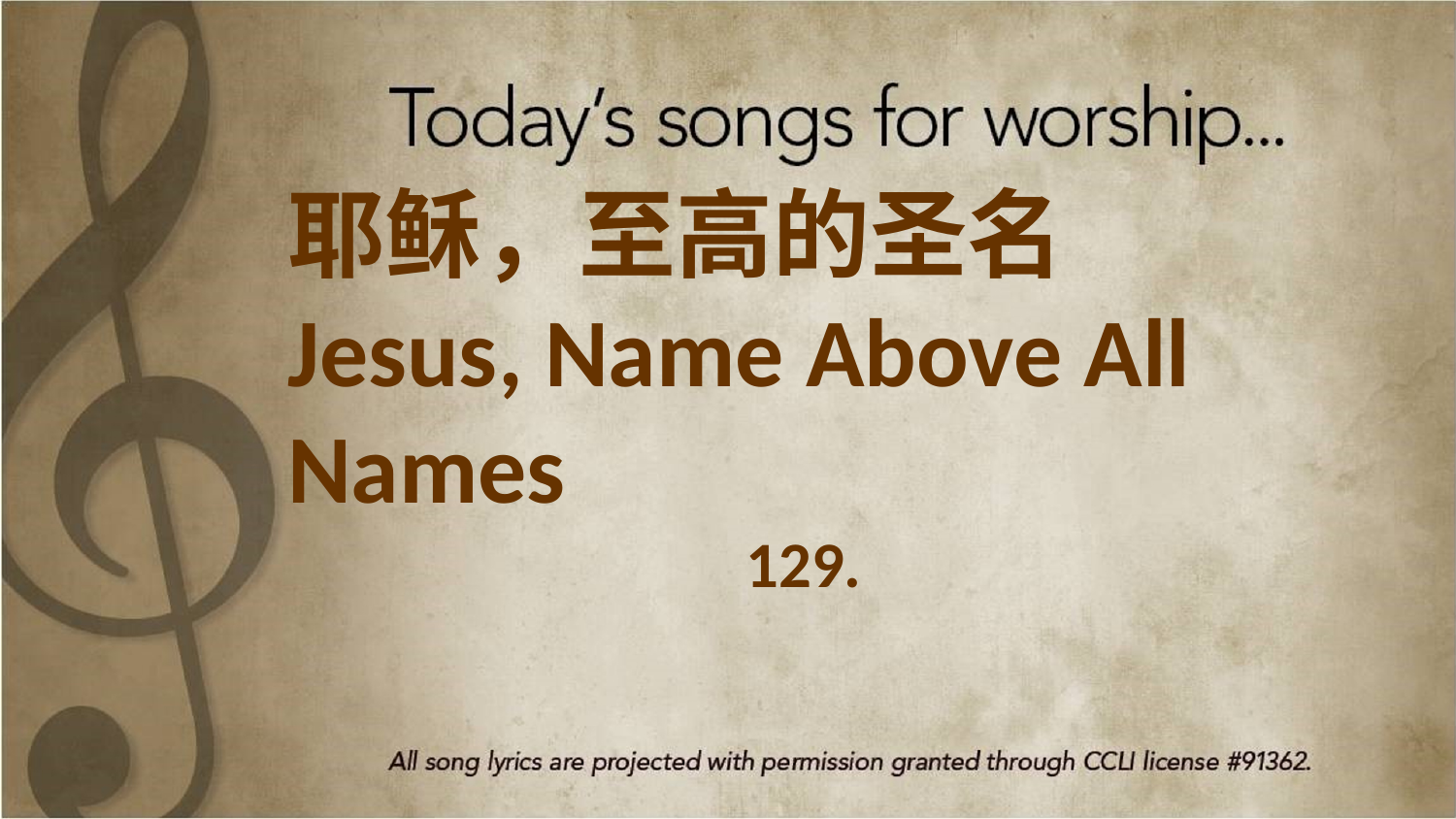

耶稣，至高的圣名 Jesus, Name Above All Names
129.